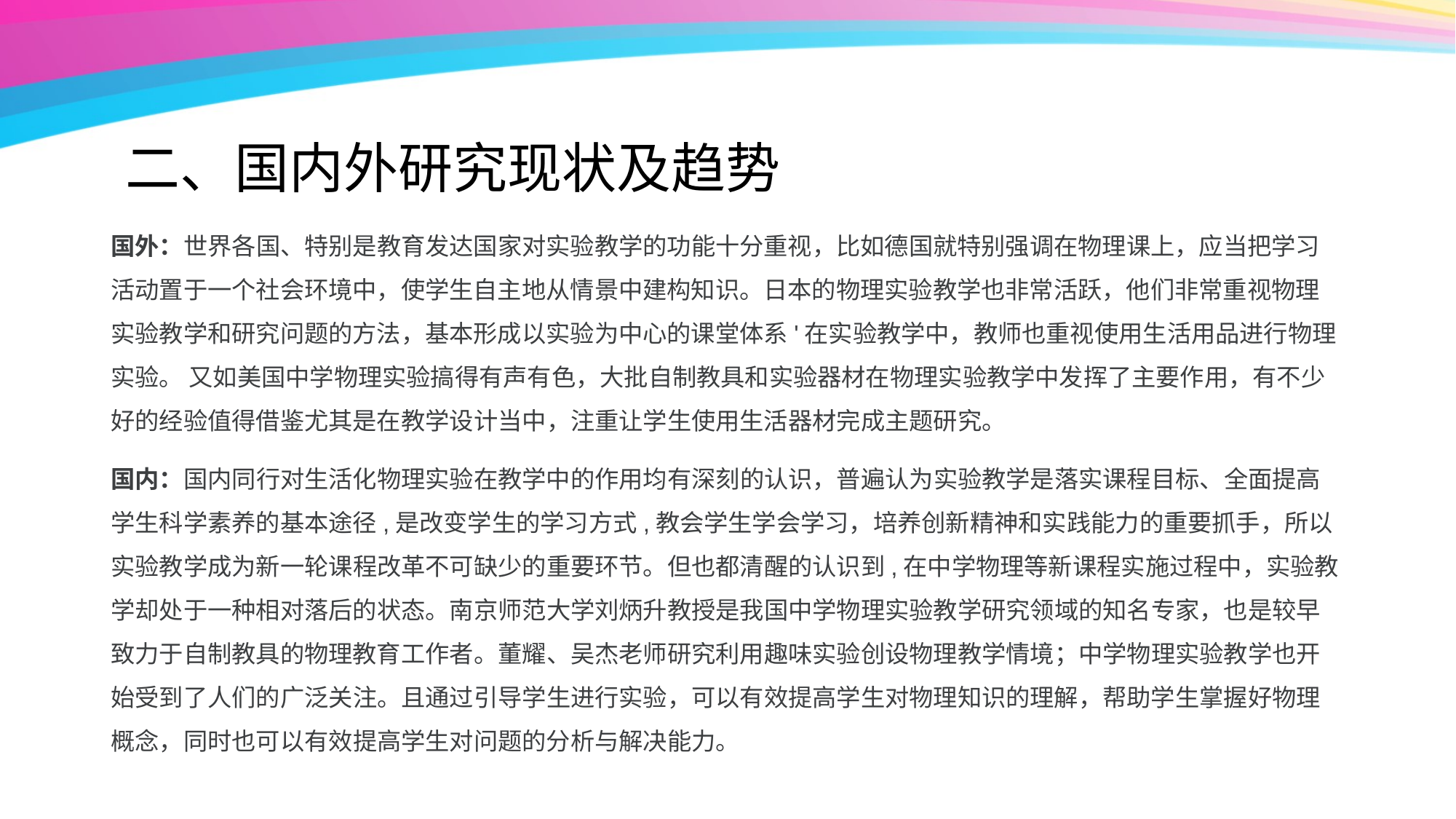

# 二、国内外研究现状及趋势
国外：世界各国、特别是教育发达国家对实验教学的功能十分重视，比如德国就特别强调在物理课上，应当把学习活动置于一个社会环境中，使学生自主地从情景中建构知识。日本的物理实验教学也非常活跃，他们非常重视物理实验教学和研究问题的方法，基本形成以实验为中心的课堂体系'在实验教学中，教师也重视使用生活用品进行物理实验。 又如美国中学物理实验搞得有声有色，大批自制教具和实验器材在物理实验教学中发挥了主要作用，有不少好的经验值得借鉴尤其是在教学设计当中，注重让学生使用生活器材完成主题研究。
国内：国内同行对生活化物理实验在教学中的作用均有深刻的认识，普遍认为实验教学是落实课程目标、全面提高学生科学素养的基本途径,是改变学生的学习方式,教会学生学会学习，培养创新精神和实践能力的重要抓手，所以实验教学成为新一轮课程改革不可缺少的重要环节。但也都清醒的认识到,在中学物理等新课程实施过程中，实验教学却处于一种相对落后的状态。南京师范大学刘炳升教授是我国中学物理实验教学研究领域的知名专家，也是较早致力于自制教具的物理教育工作者。董耀、吴杰老师研究利用趣味实验创设物理教学情境；中学物理实验教学也开始受到了人们的广泛关注。且通过引导学生进行实验，可以有效提高学生对物理知识的理解，帮助学生掌握好物理概念，同时也可以有效提高学生对问题的分析与解决能力。